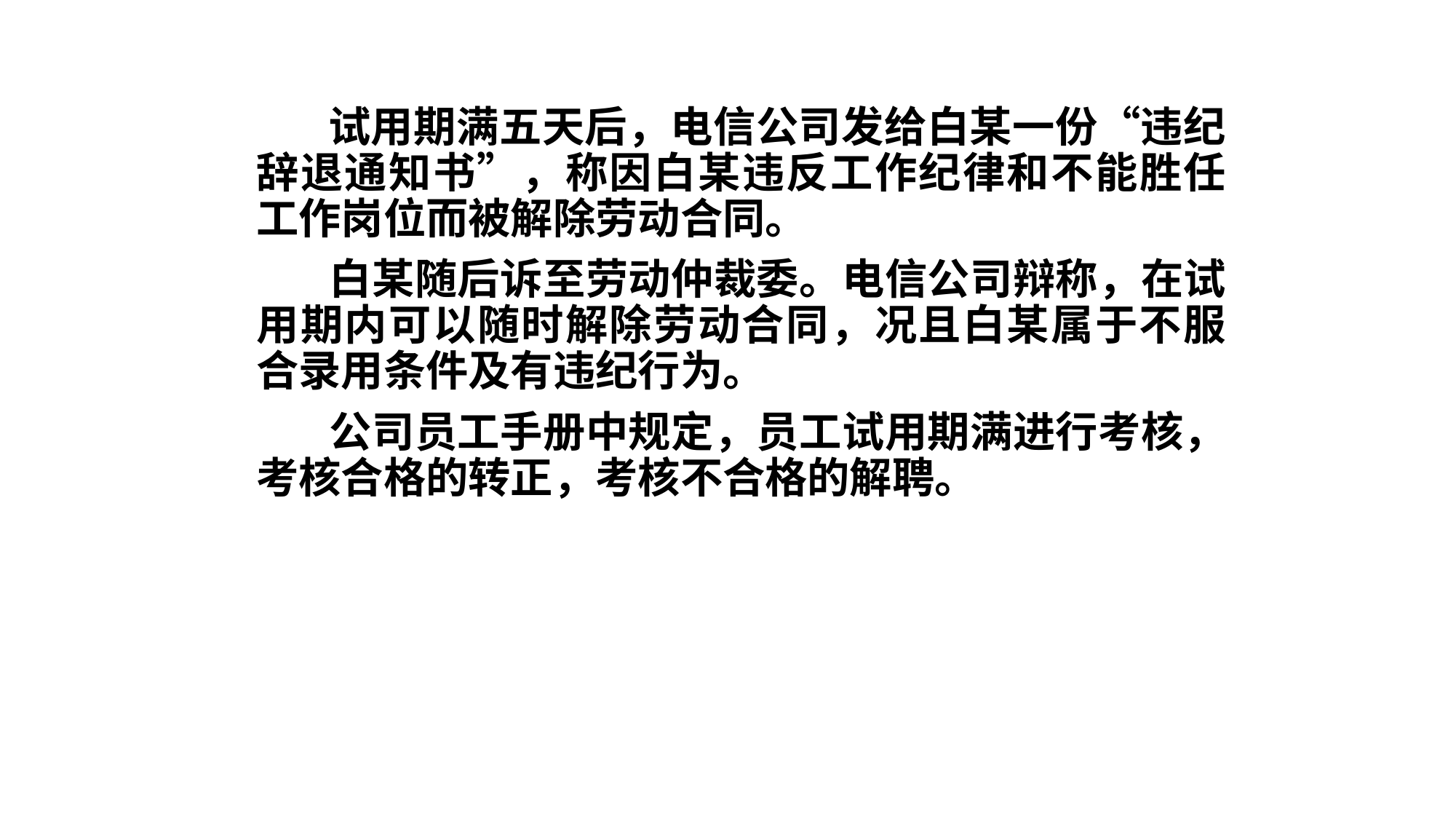

试用期满五天后，电信公司发给白某一份“违纪辞退通知书”，称因白某违反工作纪律和不能胜任工作岗位而被解除劳动合同。
         白某随后诉至劳动仲裁委。电信公司辩称，在试用期内可以随时解除劳动合同，况且白某属于不服合录用条件及有违纪行为。
         公司员工手册中规定，员工试用期满进行考核，考核合格的转正，考核不合格的解聘。